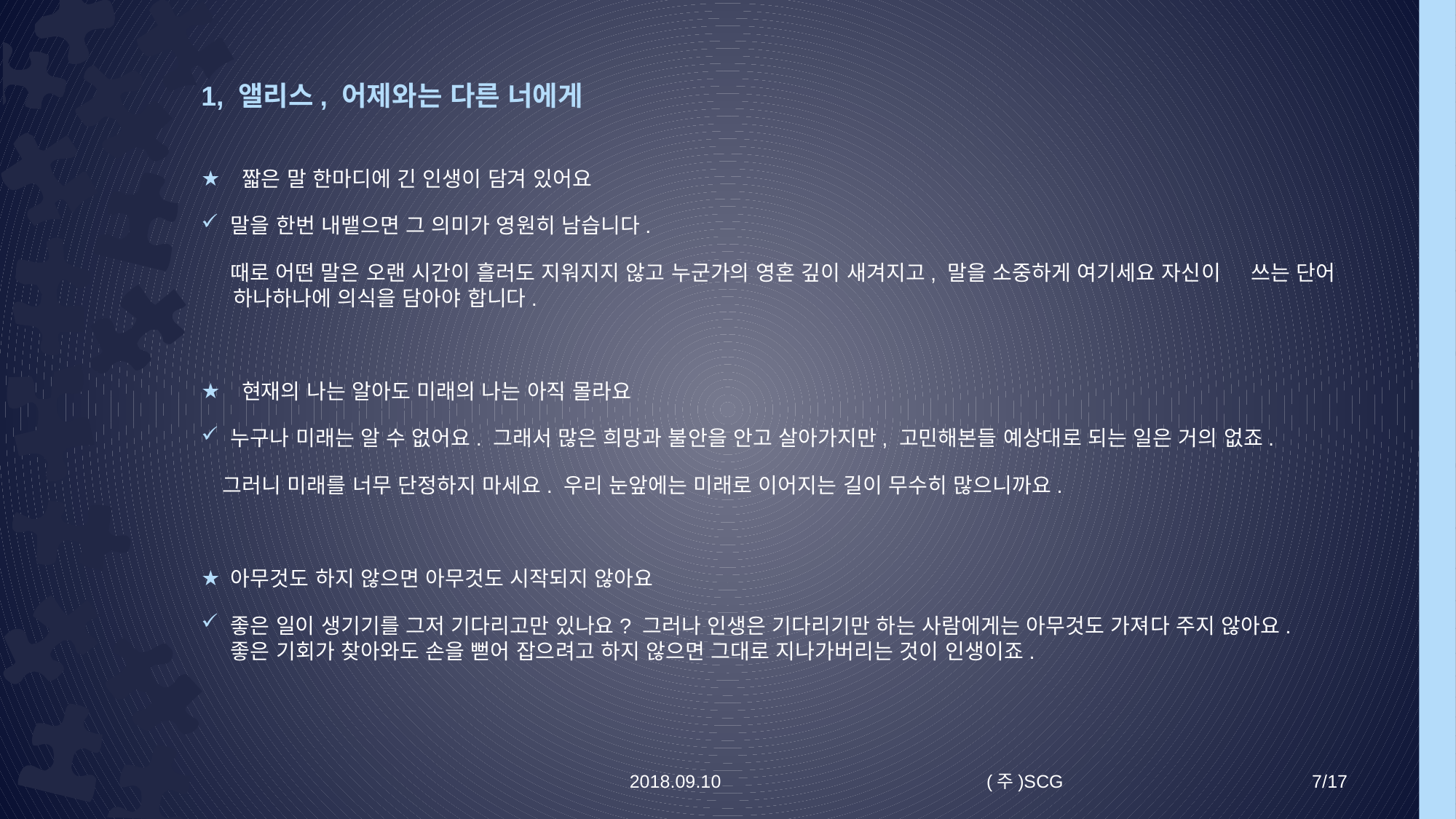

# 1, 앨리스, 어제와는 다른 너에게
 짧은 말 한마디에 긴 인생이 담겨 있어요
말을 한번 내뱉으면 그 의미가 영원히 남습니다.
    때로 어떤 말은 오랜 시간이 흘러도 지워지지 않고 누군가의 영혼 깊이 새겨지고, 말을 소중하게 여기세요 자신이     쓰는 단어 하나하나에 의식을 담아야 합니다.

 현재의 나는 알아도 미래의 나는 아직 몰라요
누구나 미래는 알 수 없어요. 그래서 많은 희망과 불안을 안고 살아가지만, 고민해본들 예상대로 되는 일은 거의 없죠.
그러니 미래를 너무 단정하지 마세요. 우리 눈앞에는 미래로 이어지는 길이 무수히 많으니까요.

아무것도 하지 않으면 아무것도 시작되지 않아요
좋은 일이 생기기를 그저 기다리고만 있나요? 그러나 인생은 기다리기만 하는 사람에게는 아무것도 가져다 주지 않아요.  좋은 기회가 찾아와도 손을 뻗어 잡으려고 하지 않으면 그대로 지나가버리는 것이 인생이죠.

2018.09.10
(주)SCG
7/17